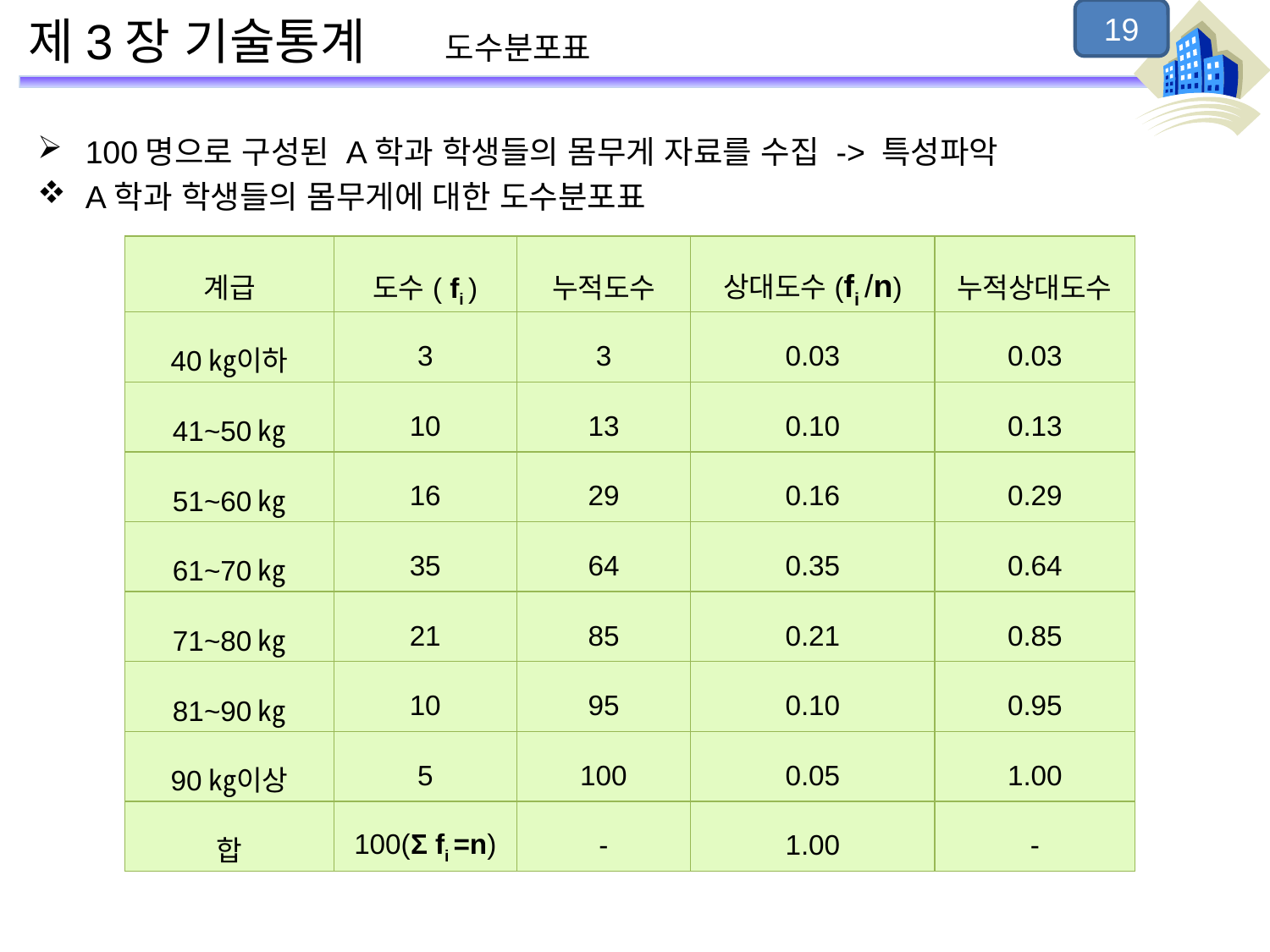

19
# 제3장 기술통계         도수분포표
100명으로 구성된 A학과 학생들의 몸무게 자료를 수집 -> 특성파악
A학과 학생들의 몸무게에 대한 도수분포표
| 계급 | 도수( fi ) | 누적도수 | 상대도수(fi /n) | 누적상대도수 |
| --- | --- | --- | --- | --- |
| 40㎏이하 | 3 | 3 | 0.03 | 0.03 |
| 41~50㎏ | 10 | 13 | 0.10 | 0.13 |
| 51~60㎏ | 16 | 29 | 0.16 | 0.29 |
| 61~70㎏ | 35 | 64 | 0.35 | 0.64 |
| 71~80㎏ | 21 | 85 | 0.21 | 0.85 |
| 81~90㎏ | 10 | 95 | 0.10 | 0.95 |
| 90㎏이상 | 5 | 100 | 0.05 | 1.00 |
| 합 | 100(Σ fi =n) | - | 1.00 | - |